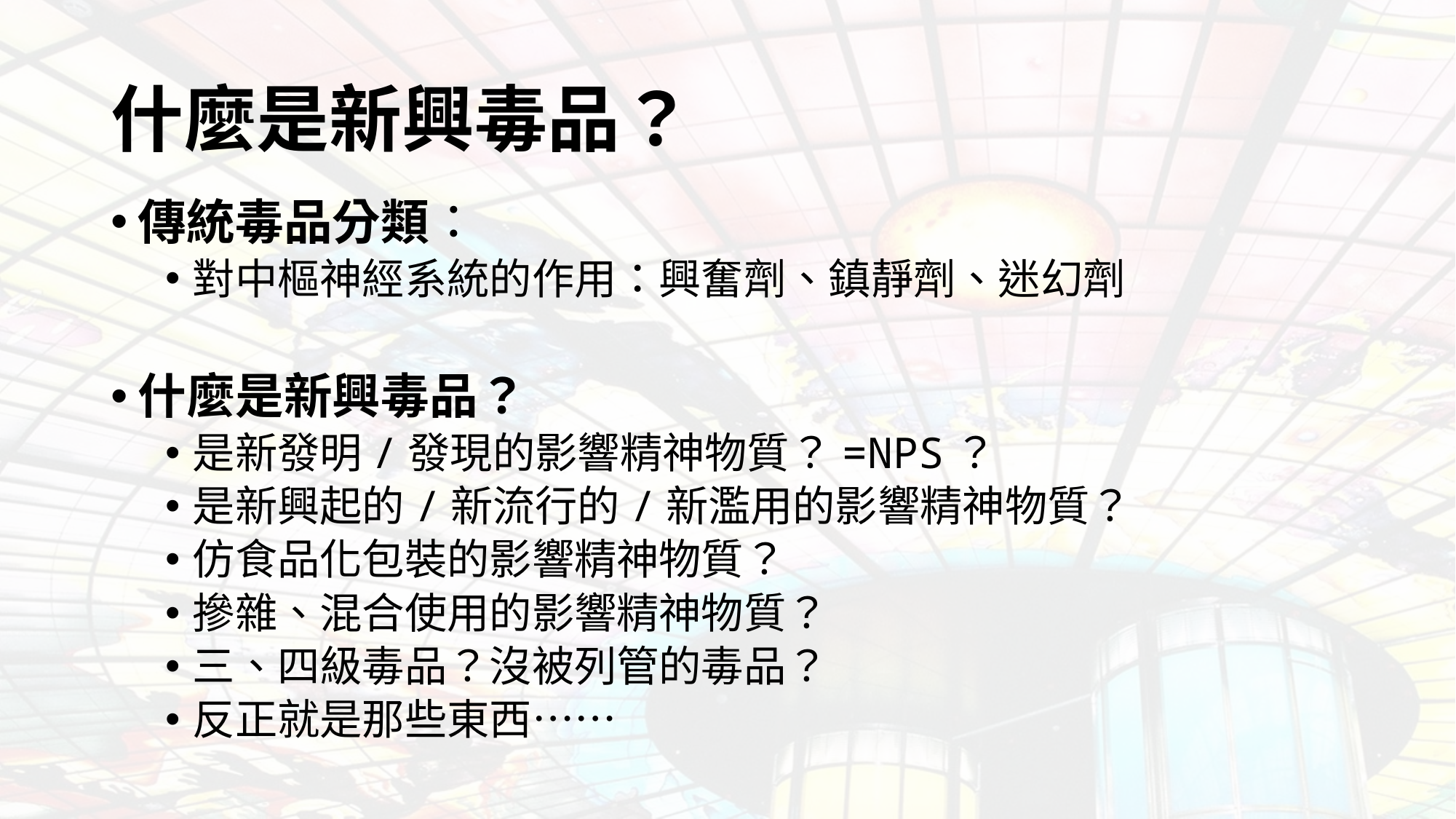

什麼是新興毒品？
傳統毒品分類：
對中樞神經系統的作用：興奮劑、鎮靜劑、迷幻劑

什麼是新興毒品？
是新發明/發現的影響精神物質？=NPS？
是新興起的/新流行的/新濫用的影響精神物質？
仿食品化包裝的影響精神物質？
摻雜、混合使用的影響精神物質？
三、四級毒品？沒被列管的毒品？
反正就是那些東西……